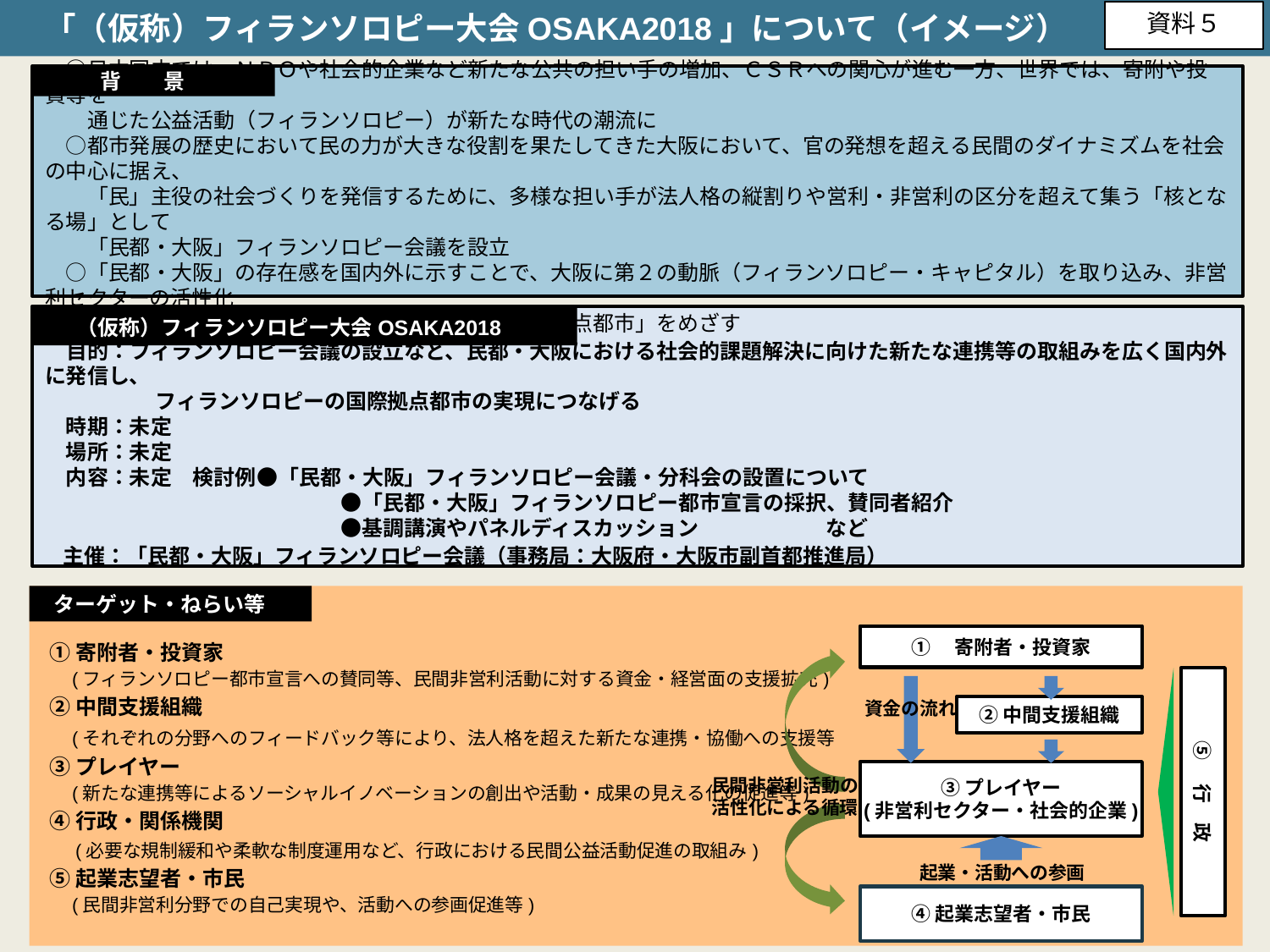

「（仮称）フィランソロピー大会OSAKA2018」について（イメージ）
資料５

　○日本国内では、ＮＰＯや社会的企業など新たな公共の担い手の増加、ＣＳＲへの関心が進む一方、世界では、寄附や投資等を
　　通じた公益活動（フィランソロピー）が新たな時代の潮流に
　○都市発展の歴史において民の力が大きな役割を果たしてきた大阪において、官の発想を超える民間のダイナミズムを社会の中心に据え、
　　「民」主役の社会づくりを発信するために、多様な担い手が法人格の縦割りや営利・非営利の区分を超えて集う「核となる場」として
　　「民都・大阪」フィランソロピー会議を設立
　○「民都・大阪」の存在感を国内外に示すことで、大阪に第２の動脈（フィランソロピー・キャピタル）を取り込み、非営利セクターの活性化
　　を通じて、「フィランソロピーにおける国際的な拠点都市」をめざす
背　　景
（仮称）フィランソロピー大会OSAKA2018

　目的：フィランソロピー会議の設立など、民都・大阪における社会的課題解決に向けた新たな連携等の取組みを広く国内外に発信し、
　　　　　 フィランソロピーの国際拠点都市の実現につなげる
　時期：未定
　場所：未定
　内容：未定　検討例●「民都・大阪」フィランソロピー会議・分科会の設置について
　　　　　　　　　　　　　　●「民都・大阪」フィランソロピー都市宣言の採択、賛同者紹介
　　　　　　　　　　　　　　●基調講演やパネルディスカッション　　　　　　など
　主催：「民都・大阪」フィランソロピー会議（事務局：大阪府・大阪市副首都推進局）

ターゲット・ねらい等
①　寄附者・投資家

②中間支援組織

③プレイヤー
(非営利セクター・社会的企業)

④起業志望者・市民
⑤　行　政
資金の流れ

起業・活動への参画

民間非営利活動の
活性化による循環

①寄附者・投資家
　(フィランソロピー都市宣言への賛同等、民間非営利活動に対する資金・経営面の支援拡充)
②中間支援組織
　(それぞれの分野へのフィードバック等により、法人格を超えた新たな連携・協働への支援等
③プレイヤー
　(新たな連携等によるソーシャルイノベーションの創出や活動・成果の見える化の促進等)
④行政・関係機関
　(必要な規制緩和や柔軟な制度運用など、行政における民間公益活動促進の取組み)
⑤起業志望者・市民
　(民間非営利分野での自己実現や、活動への参画促進等)